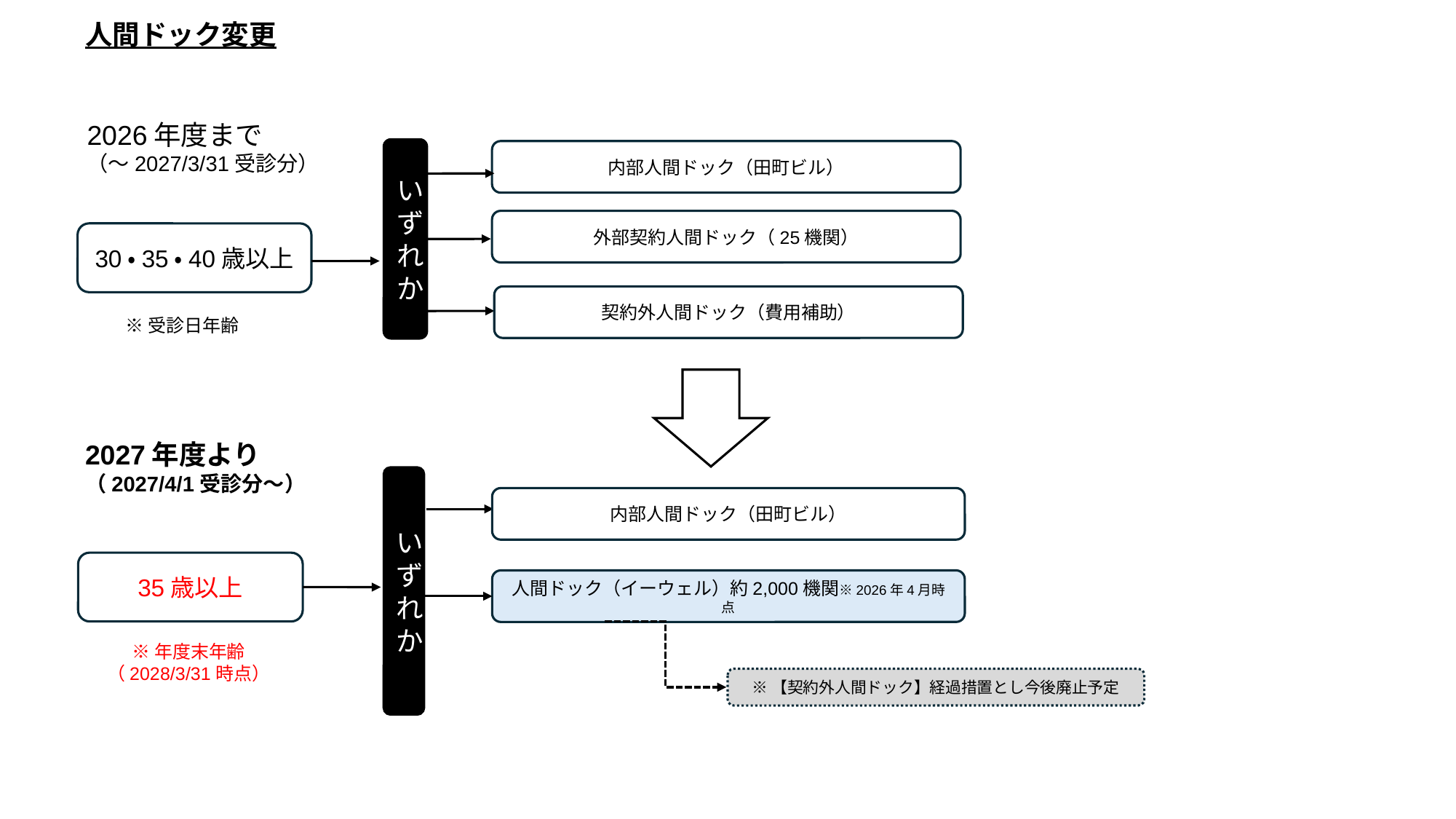

人間ドック変更
2026年度まで　（～2027/3/31受診分）
いずれか
内部人間ドック（田町ビル）
外部契約人間ドック（25機関）
30・35・40歳以上
契約外人間ドック（費用補助）
※受診日年齢

2027年度より（2027/4/1受診分～）
いずれか
内部人間ドック（田町ビル）
35歳以上
人間ドック（イーウェル）約2,000機関※2026年4月時点
※年度末年齢（2028/3/31時点）
※【契約外人間ドック】経過措置とし今後廃止予定